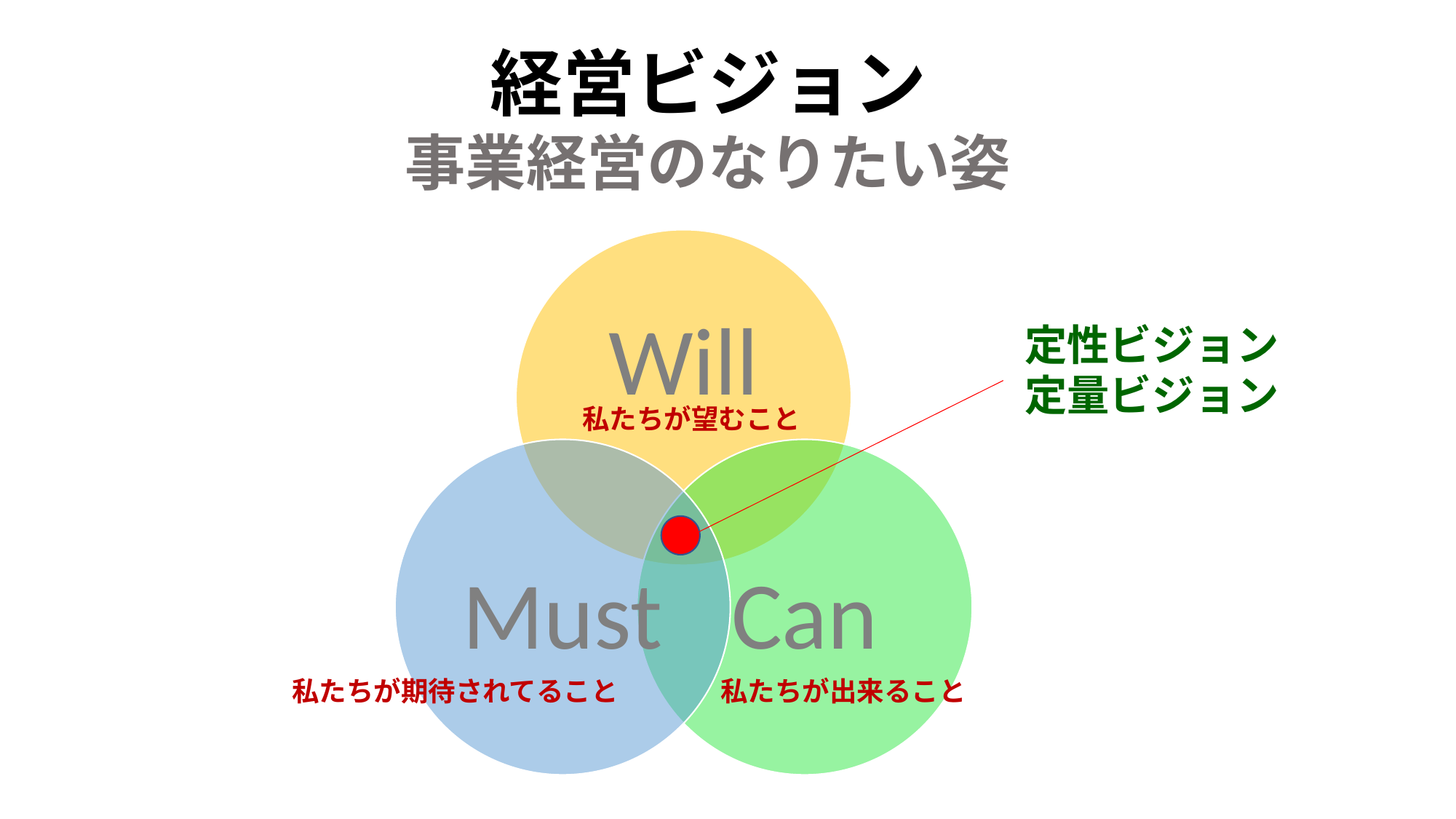

経営ビジョン
事業経営のなりたい姿
Will
Can
Must
定性ビジョン
定量ビジョン
私たちが望むこと

私たちが出来ること
私たちが期待されてること